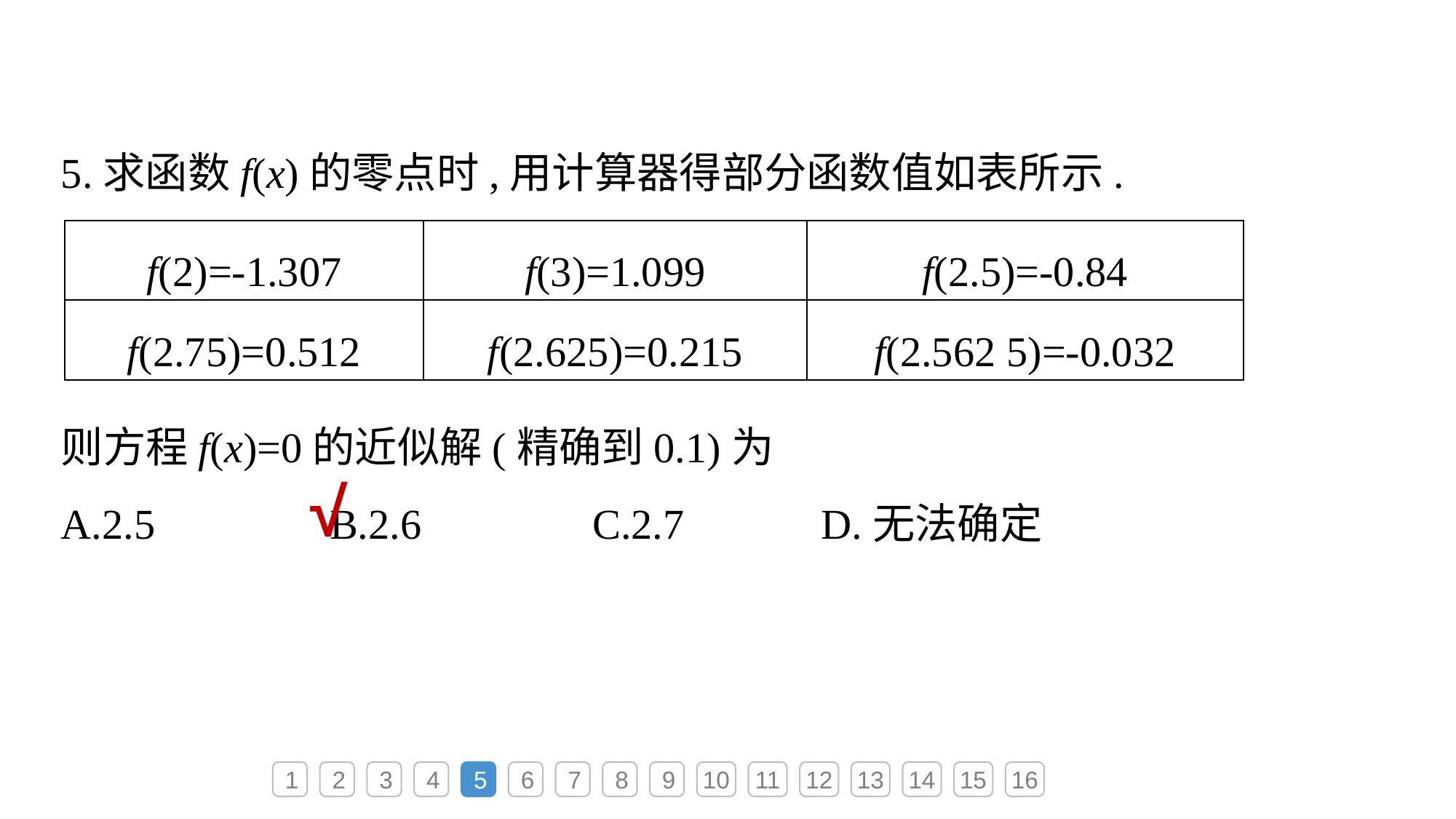

5.求函数f(x)的零点时,用计算器得部分函数值如表所示.
| f(2)=-1.307 | f(3)=1.099 | f(2.5)=-0.84 |
| --- | --- | --- |
| f(2.75)=0.512 | f(2.625)=0.215 | f(2.562 5)=-0.032 |
则方程f(x)=0的近似解(精确到0.1)为
A.2.5	B.2.6	         C.2.7	          D.无法确定
√
1
2
3
4
5
6
7
8
9
10
11
12
13
14
15
16